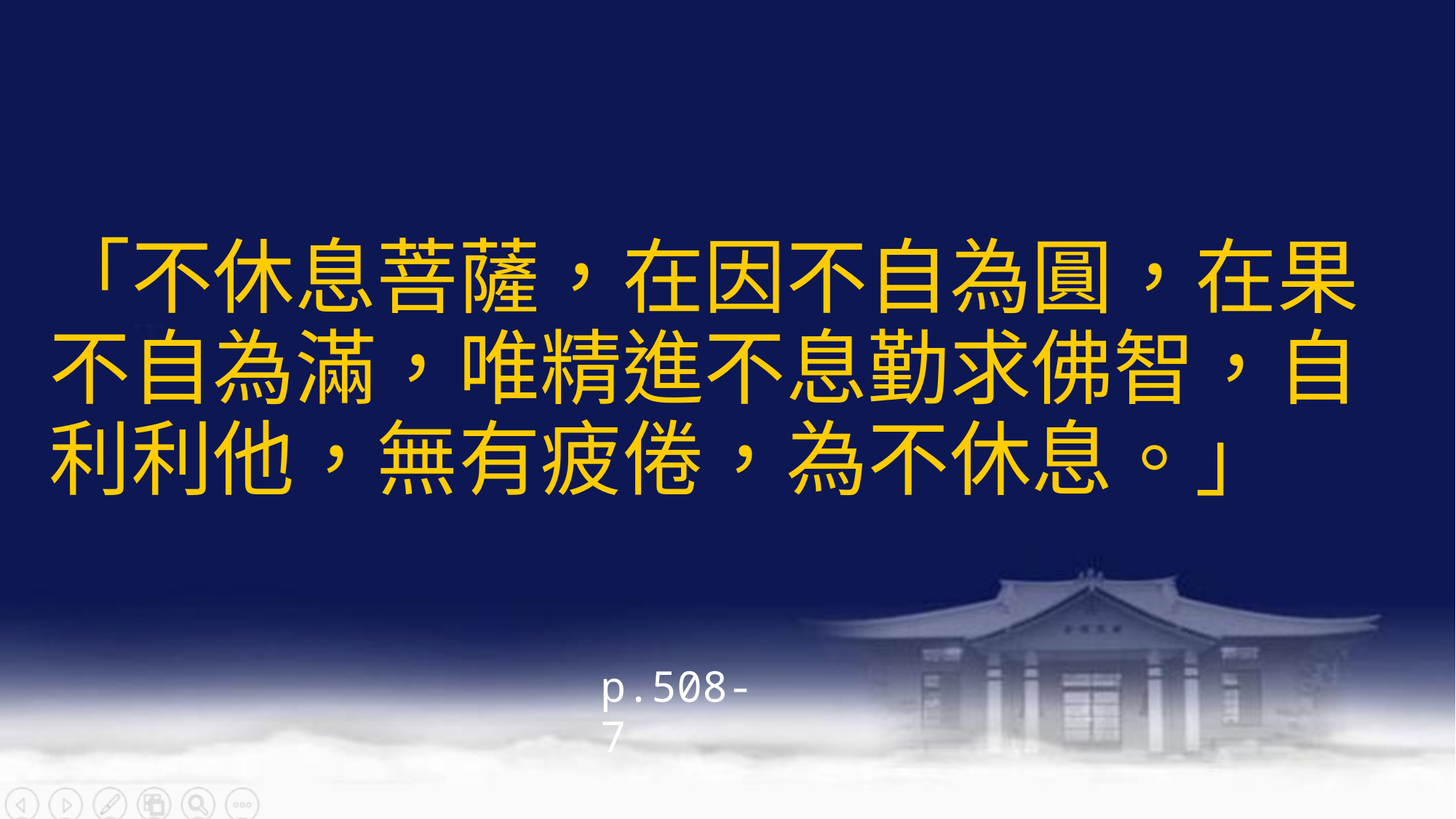

# 「不休息菩薩，在因不自為圓，在果不自為滿，唯精進不息勤求佛智，自利利他，無有疲倦，為不休息。」
p.508-7